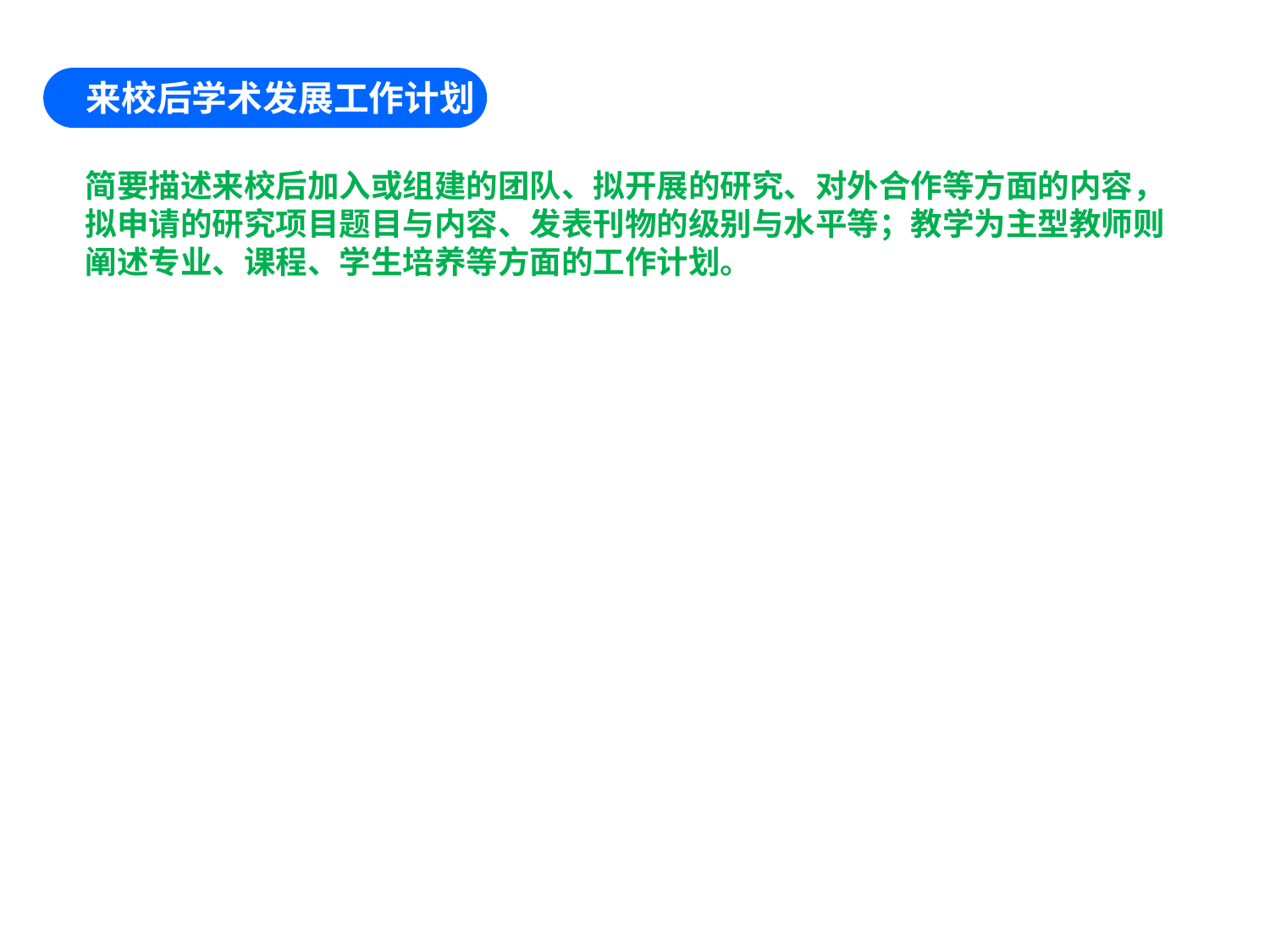

来校后学术发展工作计划
简要描述来校后加入或组建的团队、拟开展的研究、对外合作等方面的内容，拟申请的研究项目题目与内容、发表刊物的级别与水平等；教学为主型教师则阐述专业、课程、学生培养等方面的工作计划。